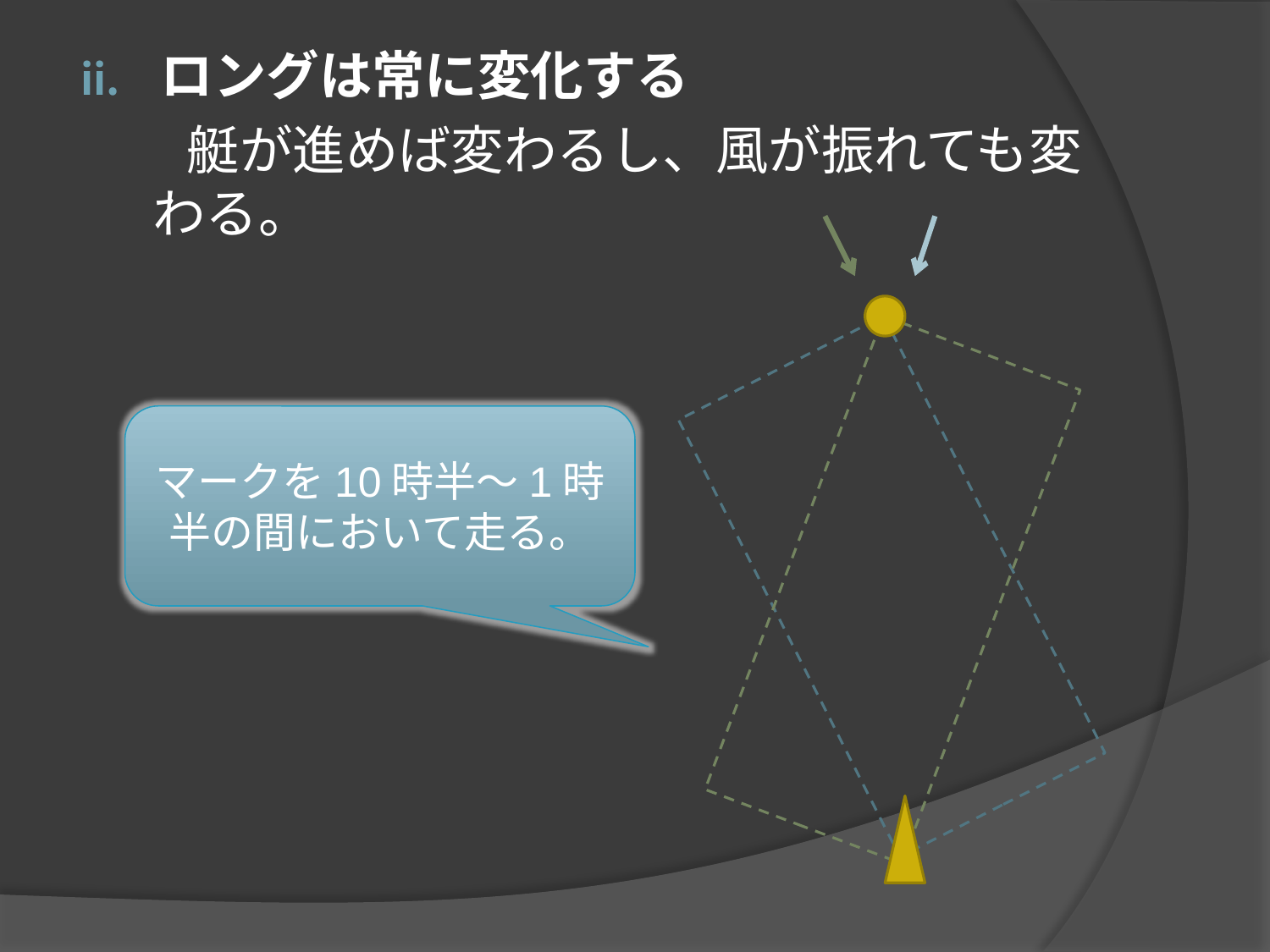

ロングは常に変化する
　　艇が進めば変わるし、風が振れても変わる。

マークを10時半〜1時半の間において走る。